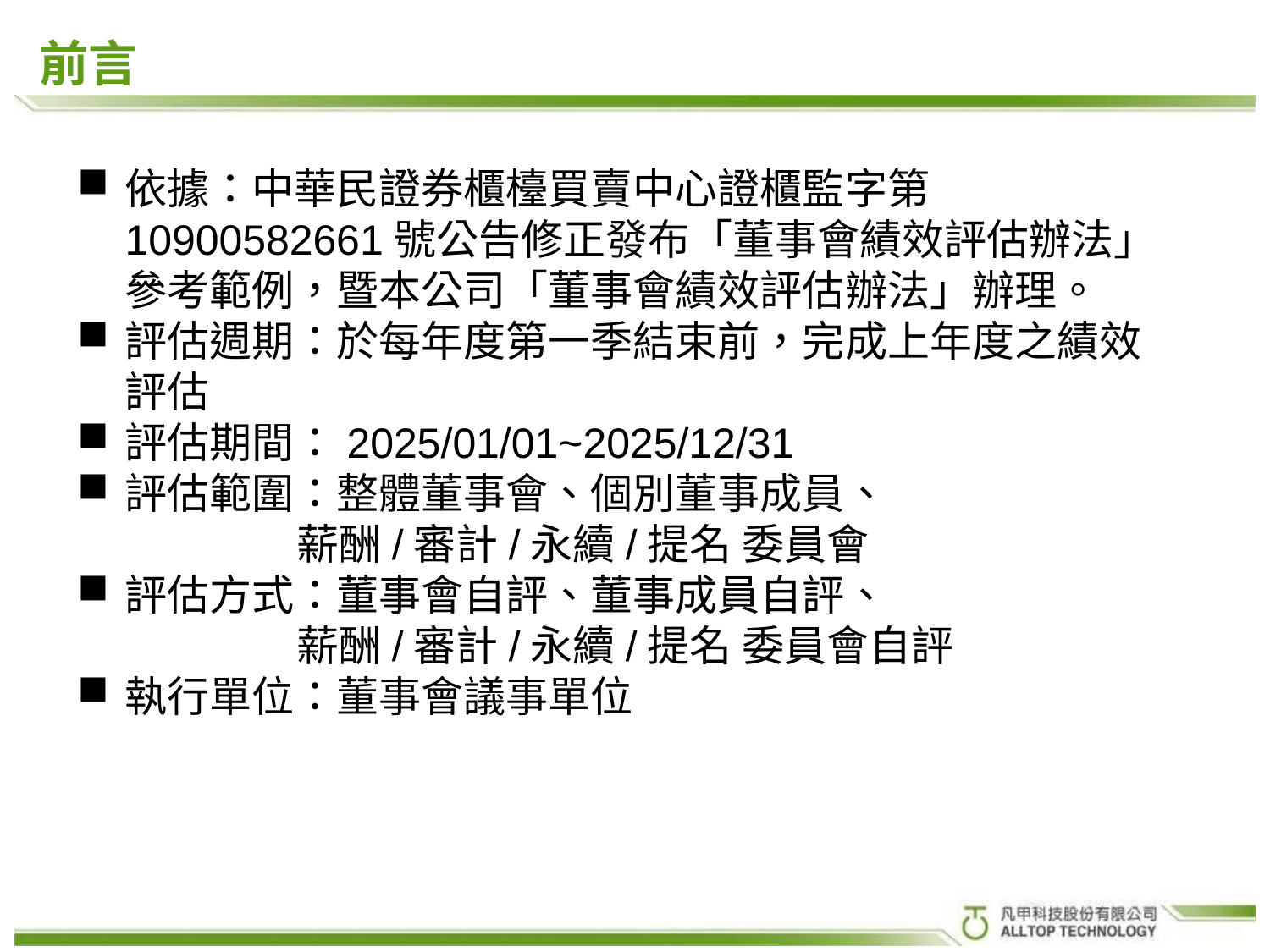

前言
依據：中華民證券櫃檯買賣中心證櫃監字第10900582661號公告修正發布「董事會績效評估辦法」參考範例，暨本公司「董事會績效評估辦法」辦理。
評估週期：於每年度第一季結束前，完成上年度之績效評估
評估期間：2025/01/01~2025/12/31
評估範圍：整體董事會、個別董事成員、
                      薪酬/審計/永續/提名 委員會
評估方式：董事會自評、董事成員自評、
                      薪酬/審計/永續/提名 委員會自評
執行單位：董事會議事單位